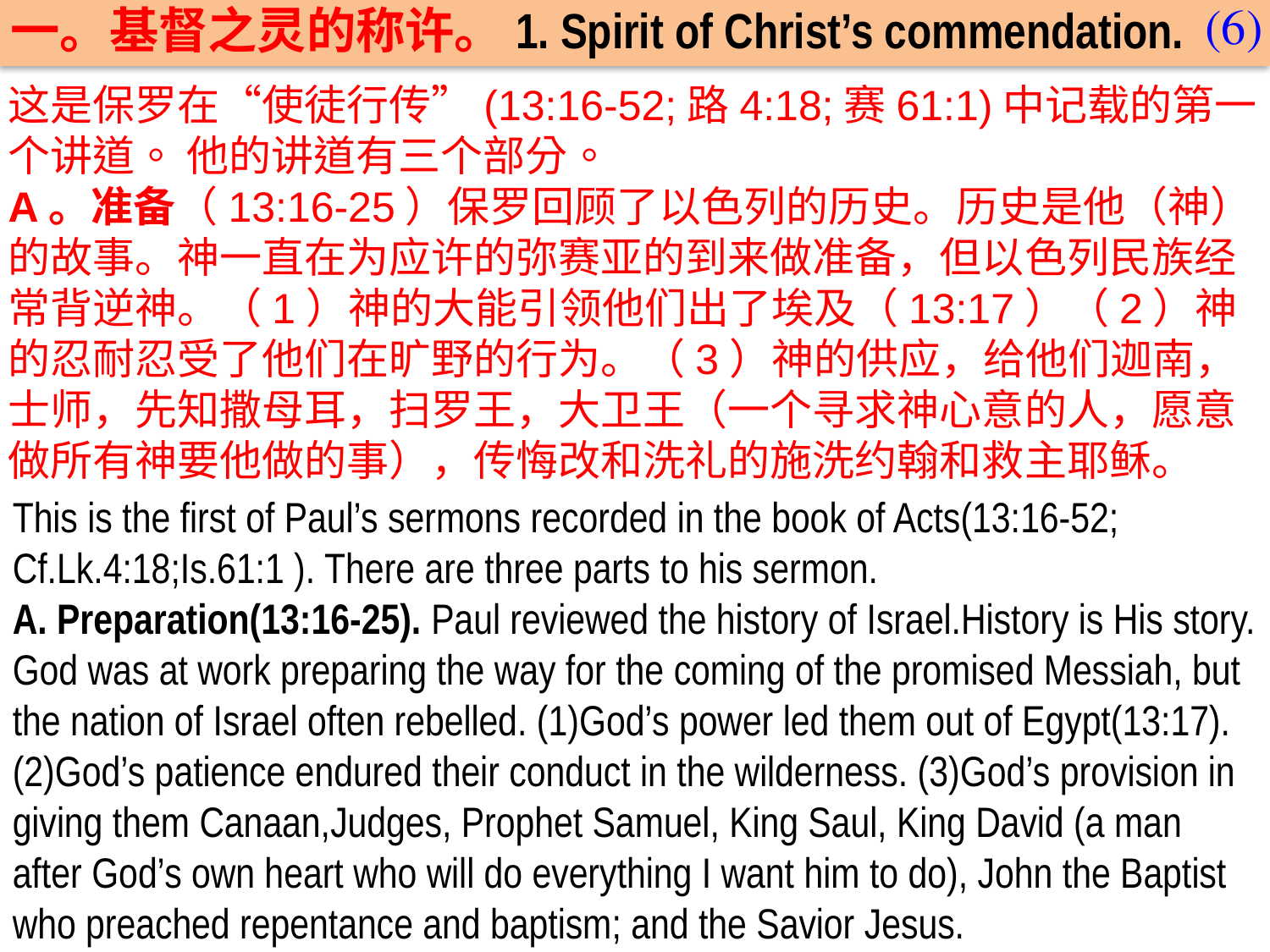

(6)
一。基督之灵的称许。1. Spirit of Christ’s commendation.

这是保罗在“使徒行传”(13:16-52;路4:18;赛61:1)中记载的第一个讲道。 他的讲道有三个部分。
A。准备（13:16-25）保罗回顾了以色列的历史。历史是他（神）的故事。神一直在为应许的弥赛亚的到来做准备，但以色列民族经常背逆神。（1）神的大能引领他们出了埃及（13:17）（2）神的忍耐忍受了他们在旷野的行为。（3）神的供应，给他们迦南，士师，先知撒母耳，扫罗王，大卫王（一个寻求神心意的人，愿意做所有神要他做的事），传悔改和洗礼的施洗约翰和救主耶稣。
This is the first of Paul’s sermons recorded in the book of Acts(13:16-52; Cf.Lk.4:18;Is.61:1 ). There are three parts to his sermon.
A. Preparation(13:16-25). Paul reviewed the history of Israel.History is His story. God was at work preparing the way for the coming of the promised Messiah, but the nation of Israel often rebelled. (1)God’s power led them out of Egypt(13:17). (2)God’s patience endured their conduct in the wilderness. (3)God’s provision in giving them Canaan,Judges, Prophet Samuel, King Saul, King David (a man after God’s own heart who will do everything I want him to do), John the Baptist who preached repentance and baptism; and the Savior Jesus.